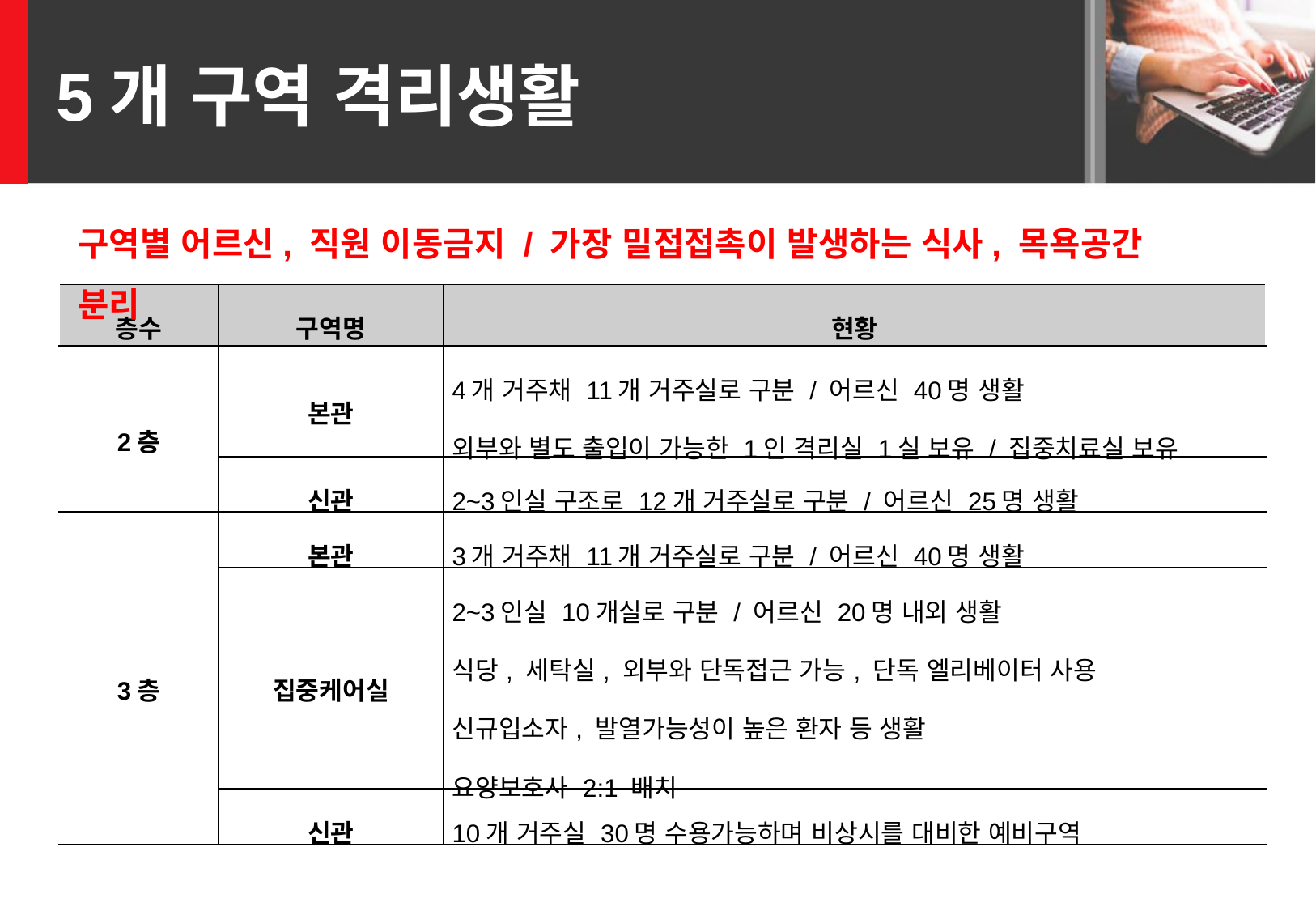

5개 구역 격리생활
구역별 어르신, 직원 이동금지 / 가장 밀접접촉이 발생하는 식사, 목욕공간 분리
| 층수 | 구역명 | 현황 |
| --- | --- | --- |
| 2층 | 본관 | 4개 거주채 11개 거주실로 구분 / 어르신 40명 생활 외부와 별도 출입이 가능한 1인 격리실 1실 보유 / 집중치료실 보유 |
|  | 신관 | 2~3인실 구조로 12개 거주실로 구분 / 어르신 25명 생활 |
| 3층 | 본관 | 3개 거주채 11개 거주실로 구분 / 어르신 40명 생활 |
|  | 집중케어실 | 2~3인실 10개실로 구분 / 어르신 20명 내외 생활 식당, 세탁실, 외부와 단독접근 가능, 단독 엘리베이터 사용 신규입소자, 발열가능성이 높은 환자 등 생활 요양보호사 2:1 배치 |
|  | 신관 | 10개 거주실 30명 수용가능하며 비상시를 대비한 예비구역 |